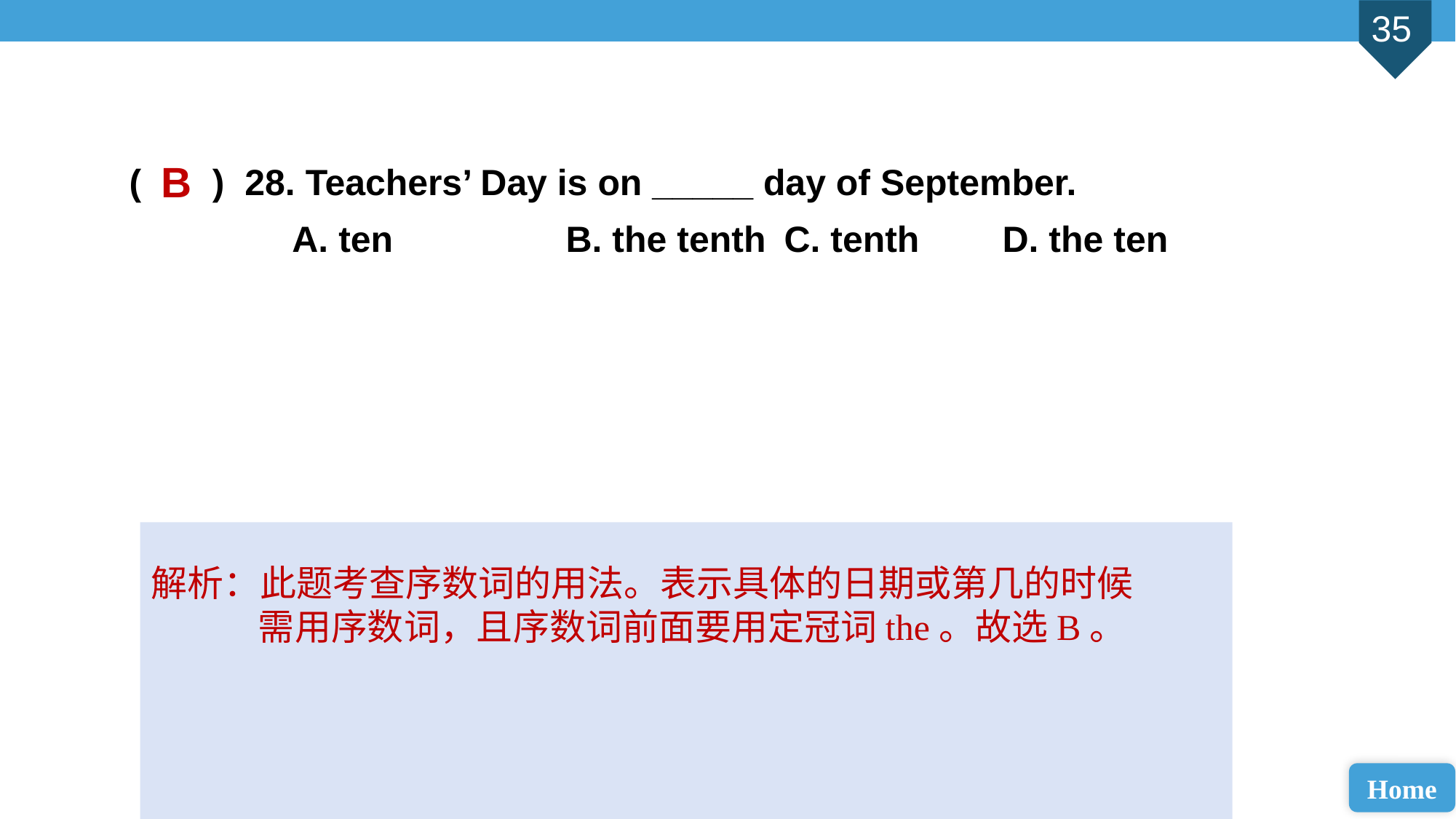

(       )  28. Teachers’ Day is on _____ day of September.
                A. ten 		B. the tenth 	C. tenth 	D. the ten
B

解析：此题考查序数词的用法。表示具体的日期或第几的时候需用序数词，且序数词前面要用定冠词the。故选B。